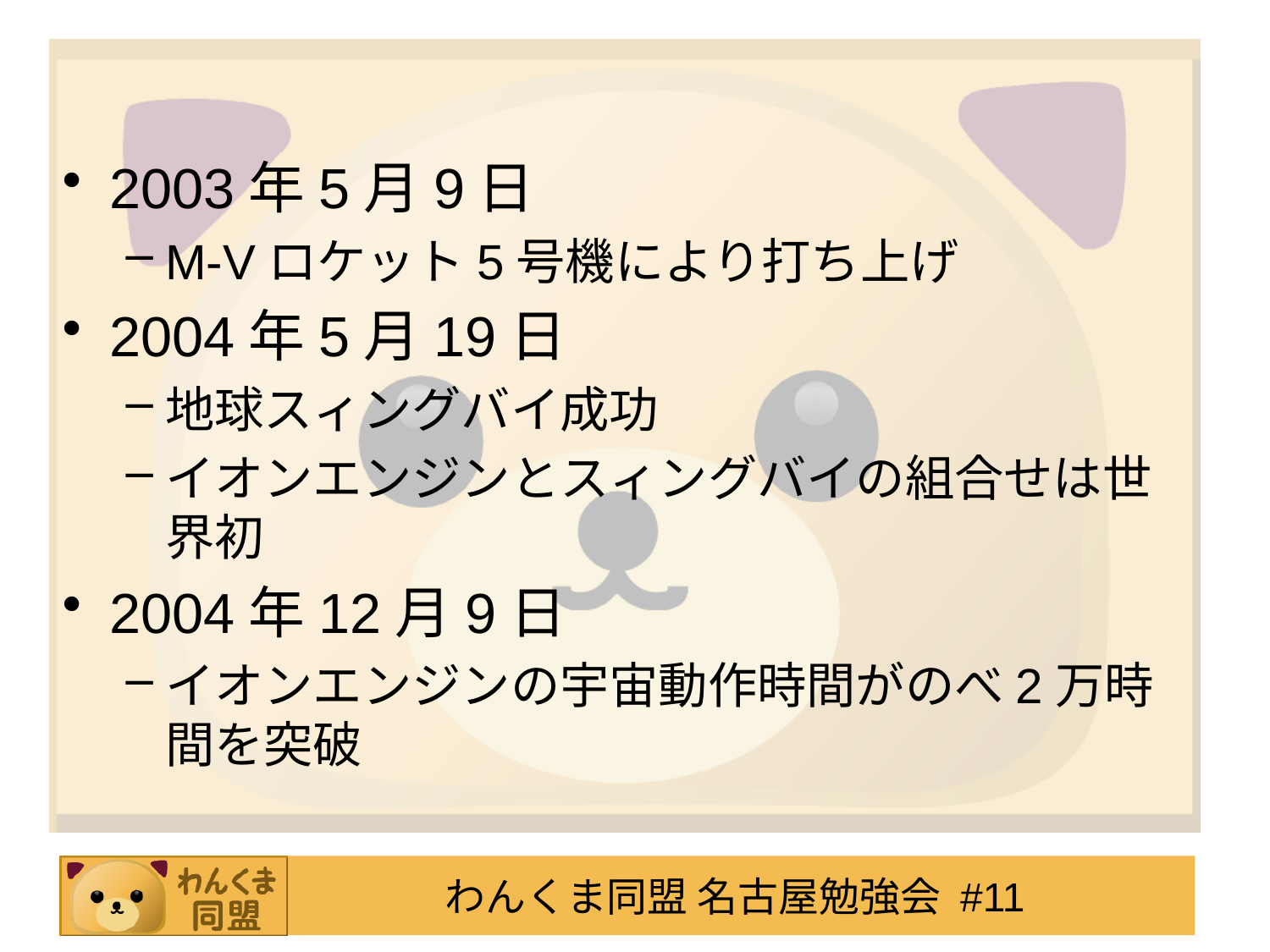

#
2003年5月9日
M-Vロケット5号機により打ち上げ
2004年5月19日
地球スィングバイ成功
イオンエンジンとスィングバイの組合せは世界初
2004年12月9日
イオンエンジンの宇宙動作時間がのべ2万時間を突破